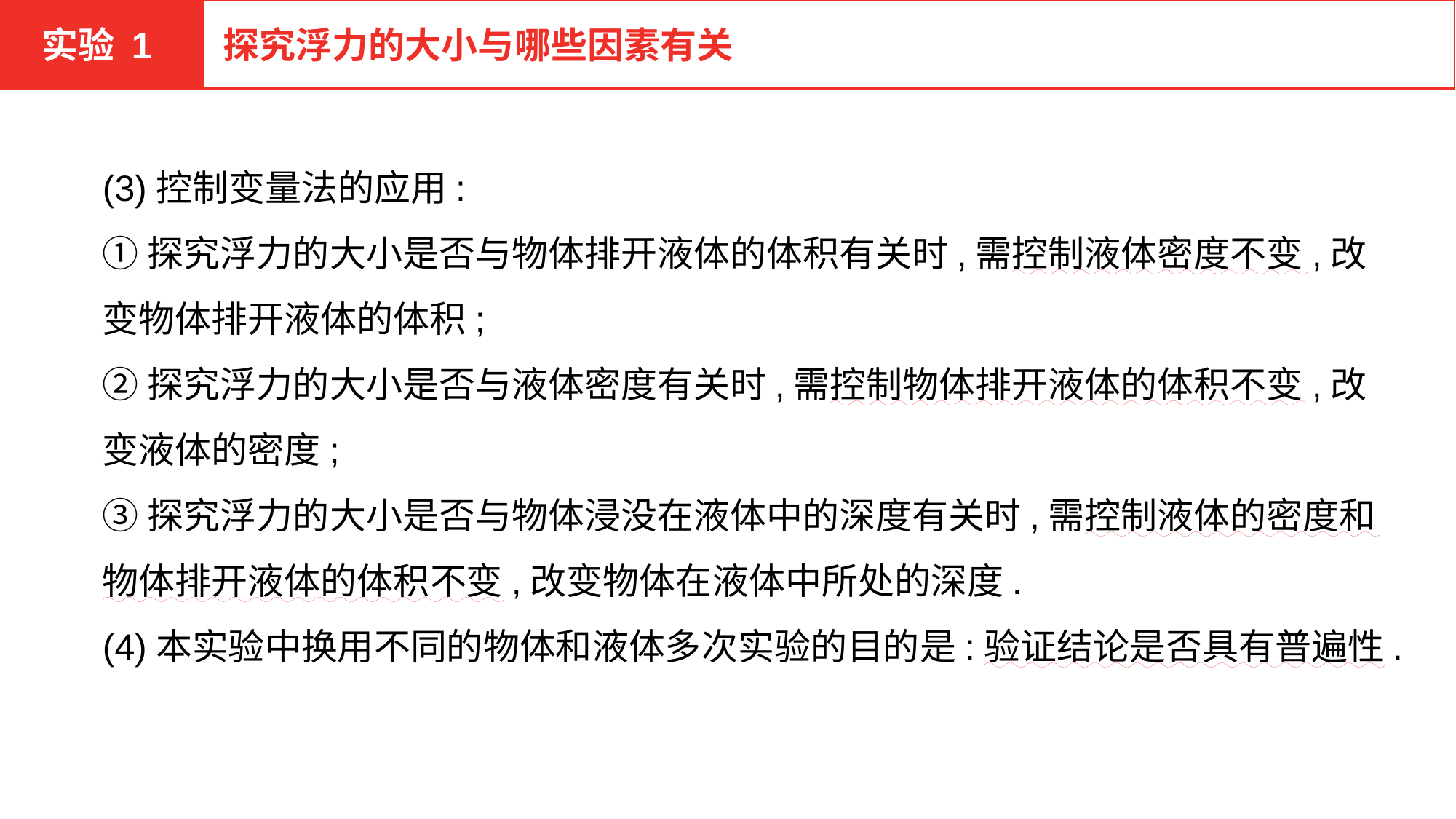

实验 1
探究浮力的大小与哪些因素有关
(3)控制变量法的应用:
①探究浮力的大小是否与物体排开液体的体积有关时,需控制液体密度不变,改变物体排开液体的体积;
②探究浮力的大小是否与液体密度有关时,需控制物体排开液体的体积不变,改变液体的密度;
③探究浮力的大小是否与物体浸没在液体中的深度有关时,需控制液体的密度和物体排开液体的体积不变,改变物体在液体中所处的深度.
(4)本实验中换用不同的物体和液体多次实验的目的是:验证结论是否具有普遍性.